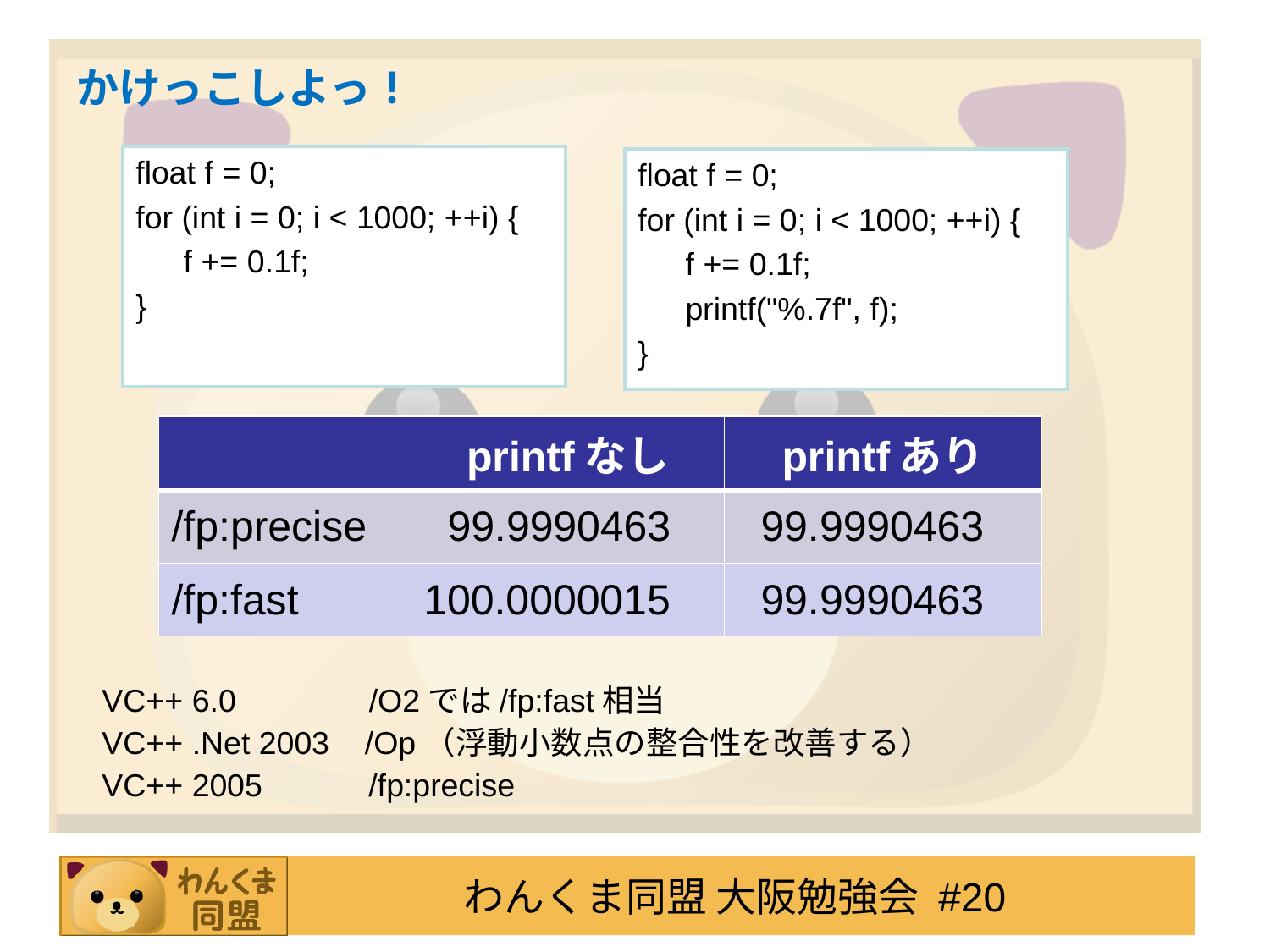

# かけっこしよっ！
float f = 0;
for (int i = 0; i < 1000; ++i) {
	f += 0.1f;
}

float f = 0;
for (int i = 0; i < 1000; ++i) {
	f += 0.1f;
	printf("%.7f", f);
}

|  | printfなし | printfあり |
| --- | --- | --- |
| /fp:precise | 99.9990463 | 99.9990463 |
| /fp:fast | 100.0000015 | 99.9990463 |
VC++ 6.0               /O2では/fp:fast相当
VC++ .Net 2003    /Op（浮動小数点の整合性を改善する）
VC++ 2005            /fp:precise